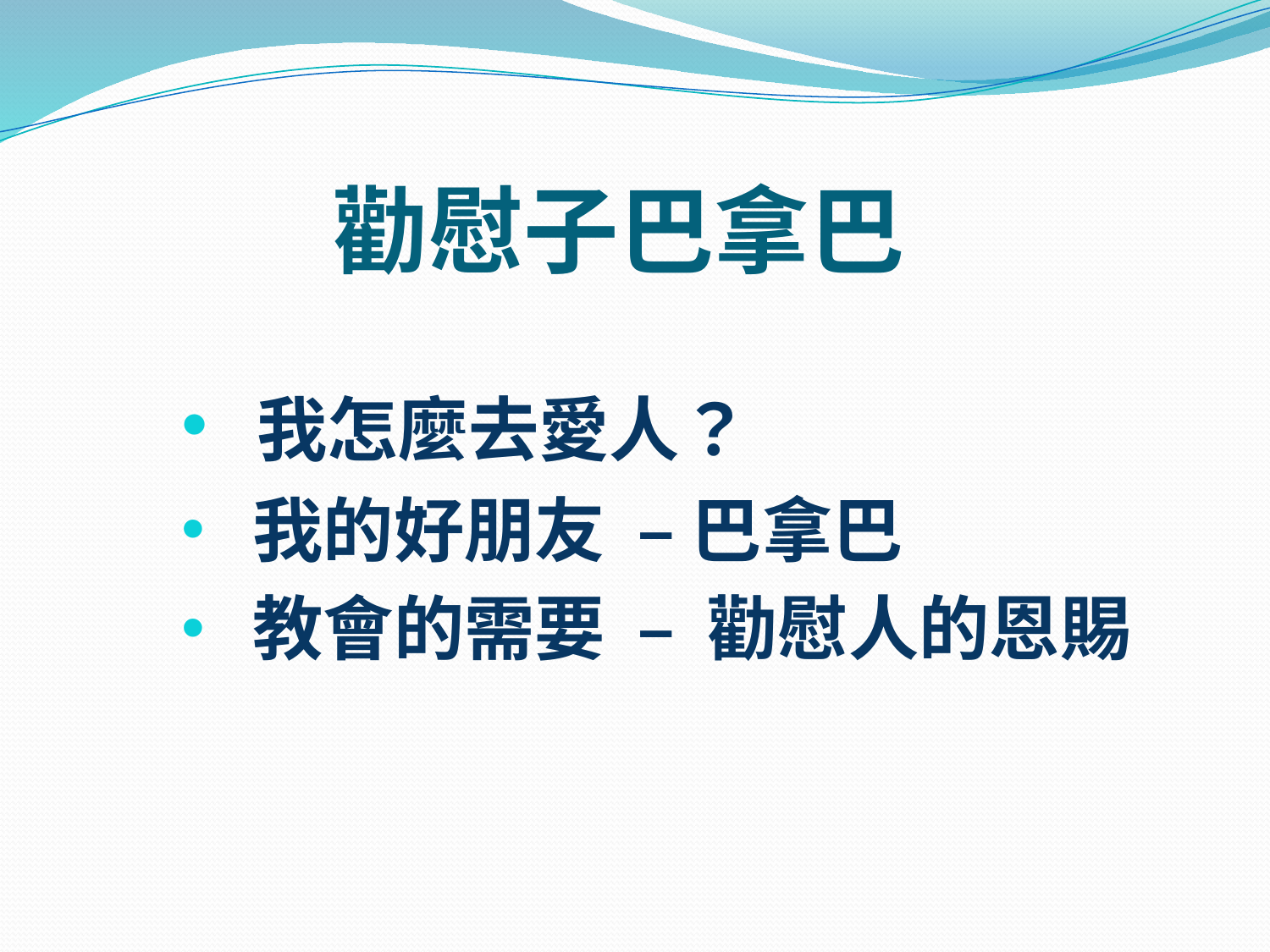

# 勸慰子巴拿巴
 我怎麼去愛人？
 我的好朋友  – 巴拿巴
 教會的需要  –  勸慰人的恩賜